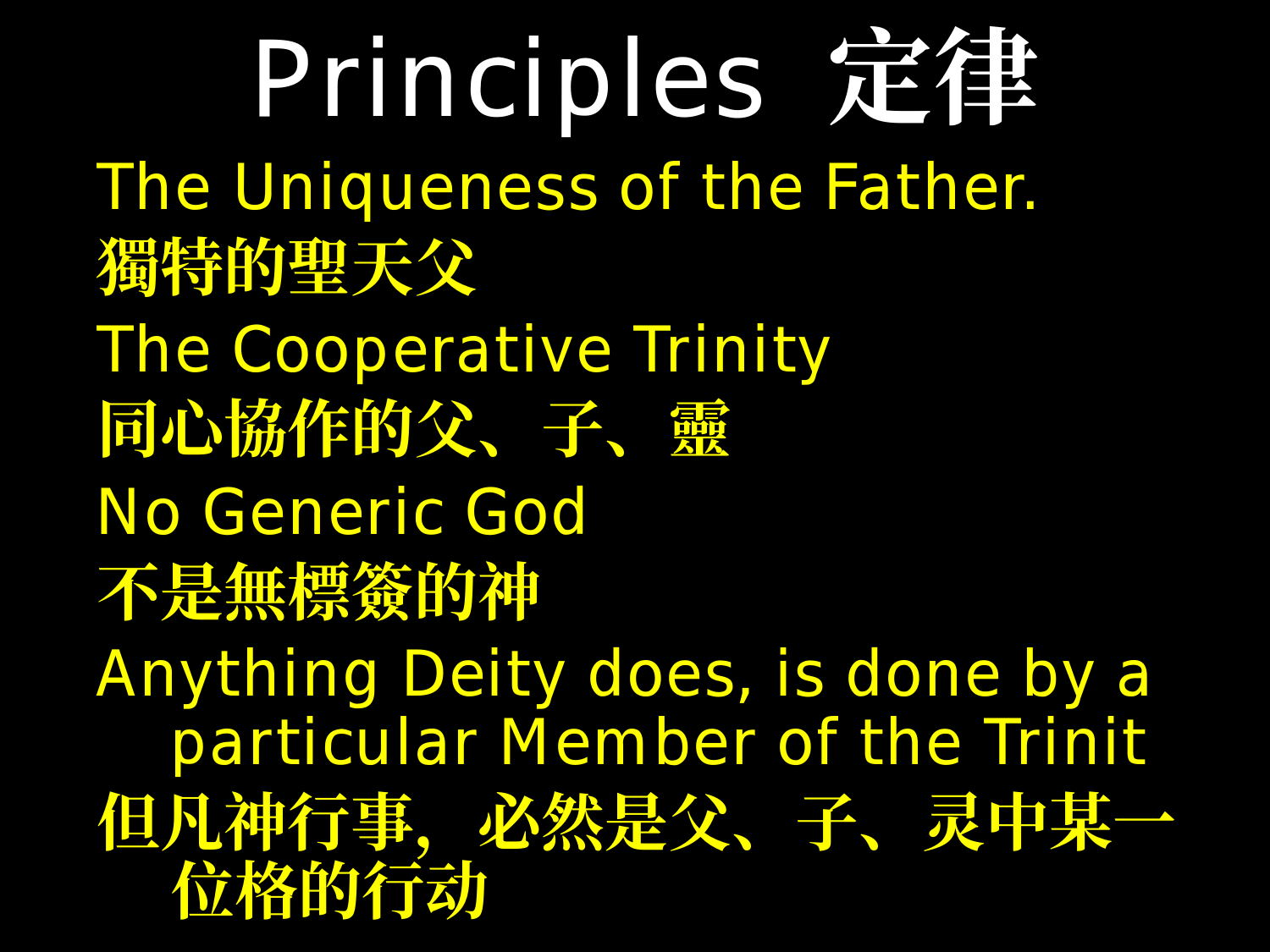

# Principles 定律
The Uniqueness of the Father.
獨特的聖天父
The Cooperative Trinity
同心協作的父、子、靈
No Generic God
不是無標簽的神
Anything Deity does, is done by a particular Member of the Trinit
但凡神行事，必然是父、子、灵中某一位格的行动